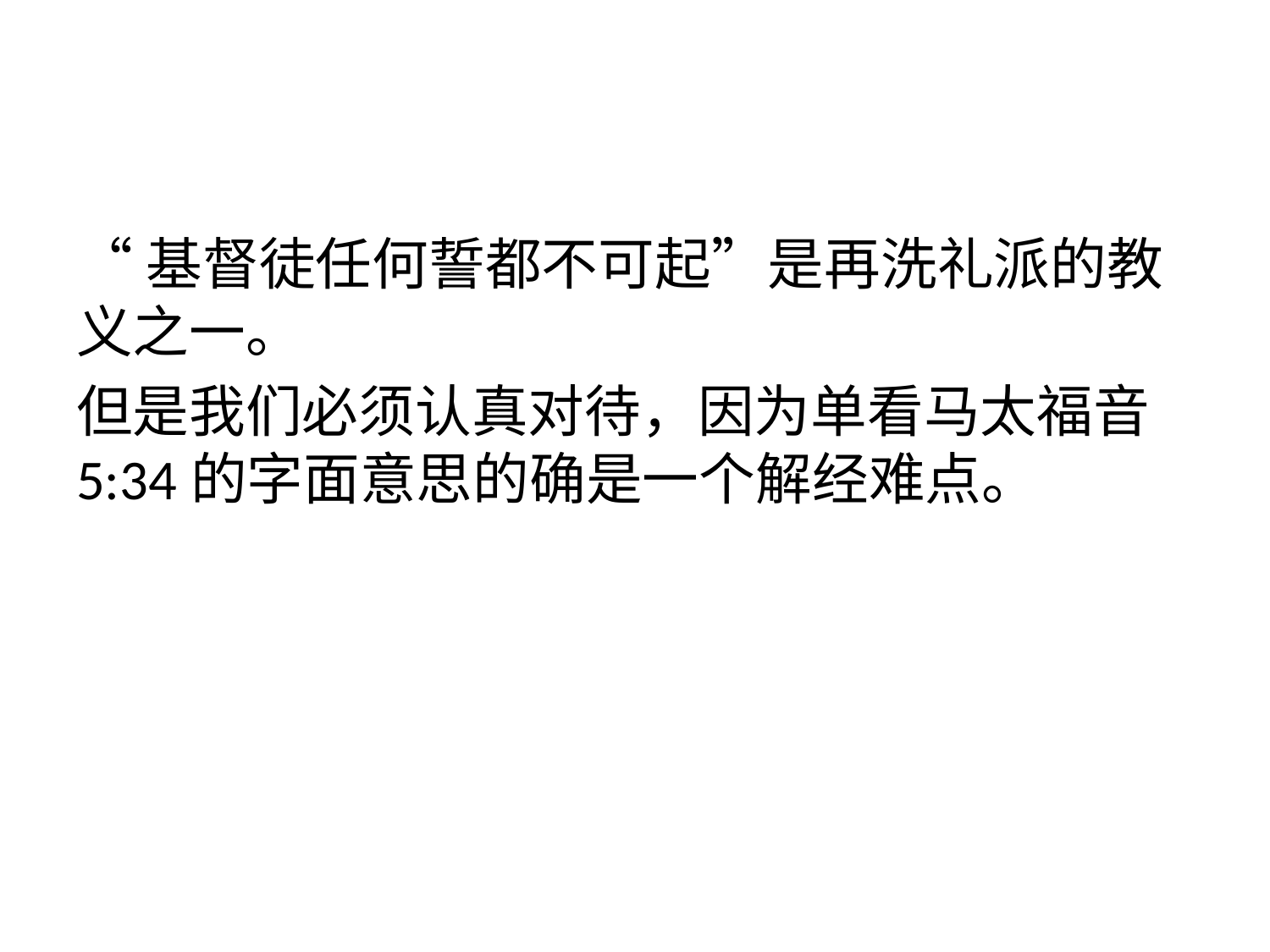

#
“基督徒任何誓都不可起”是再洗礼派的教义之一。
但是我们必须认真对待，因为单看马太福音5:34的字面意思的确是一个解经难点。